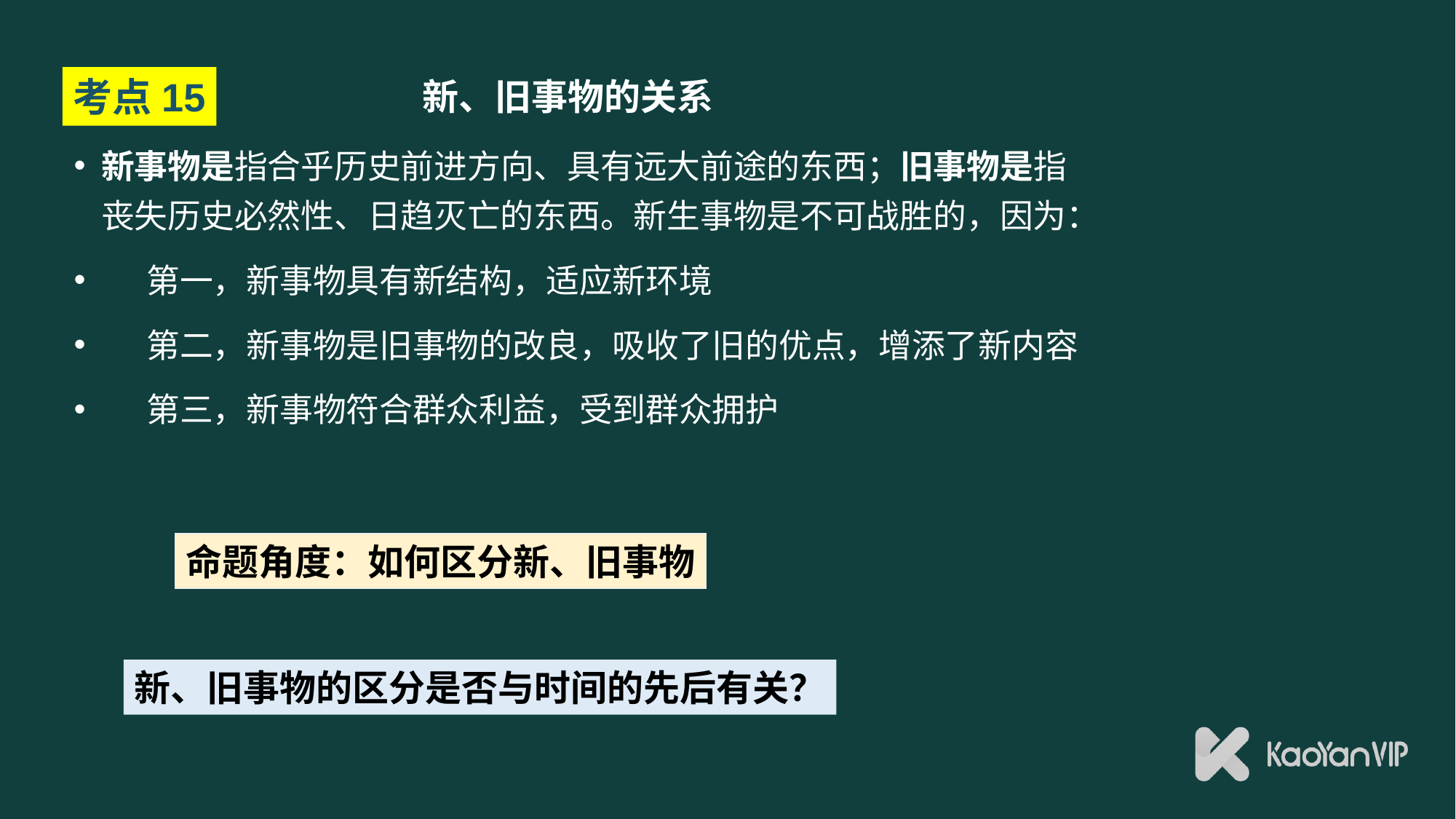

# 新、旧事物的关系
考点15
新事物是指合乎历史前进方向、具有远大前途的东西；旧事物是指丧失历史必然性、日趋灭亡的东西。新生事物是不可战胜的，因为：
     第一，新事物具有新结构，适应新环境
     第二，新事物是旧事物的改良，吸收了旧的优点，增添了新内容
     第三，新事物符合群众利益，受到群众拥护

命题角度：如何区分新、旧事物
新、旧事物的区分是否与时间的先后有关？